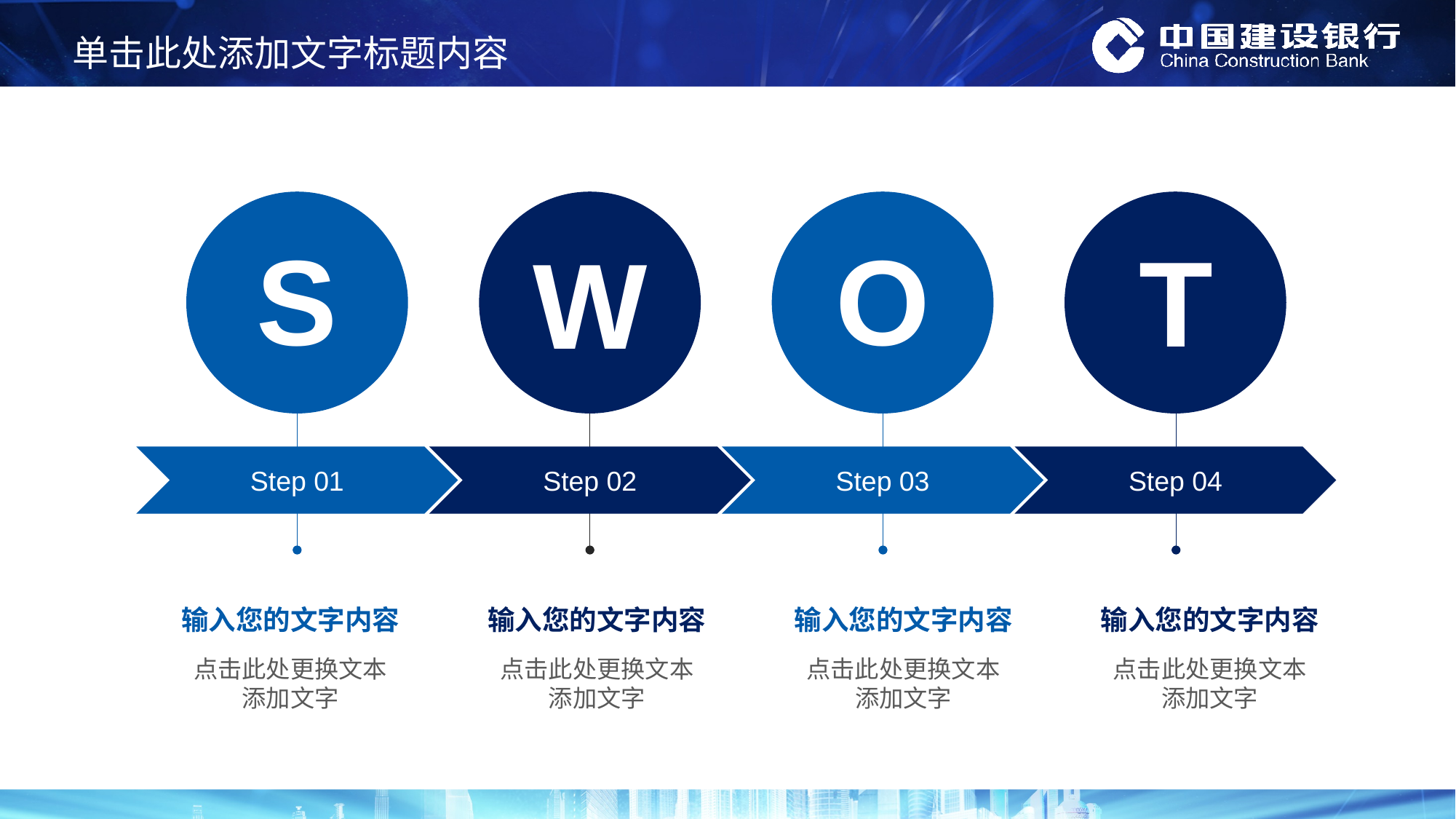

S
输入您的文字内容
点击此处更换文本
添加文字

W
输入您的文字内容
点击此处更换文本
添加文字

O
输入您的文字内容
点击此处更换文本
添加文字

T
输入您的文字内容
点击此处更换文本
添加文字
Step 04
Step 03
Step 02
Step 01